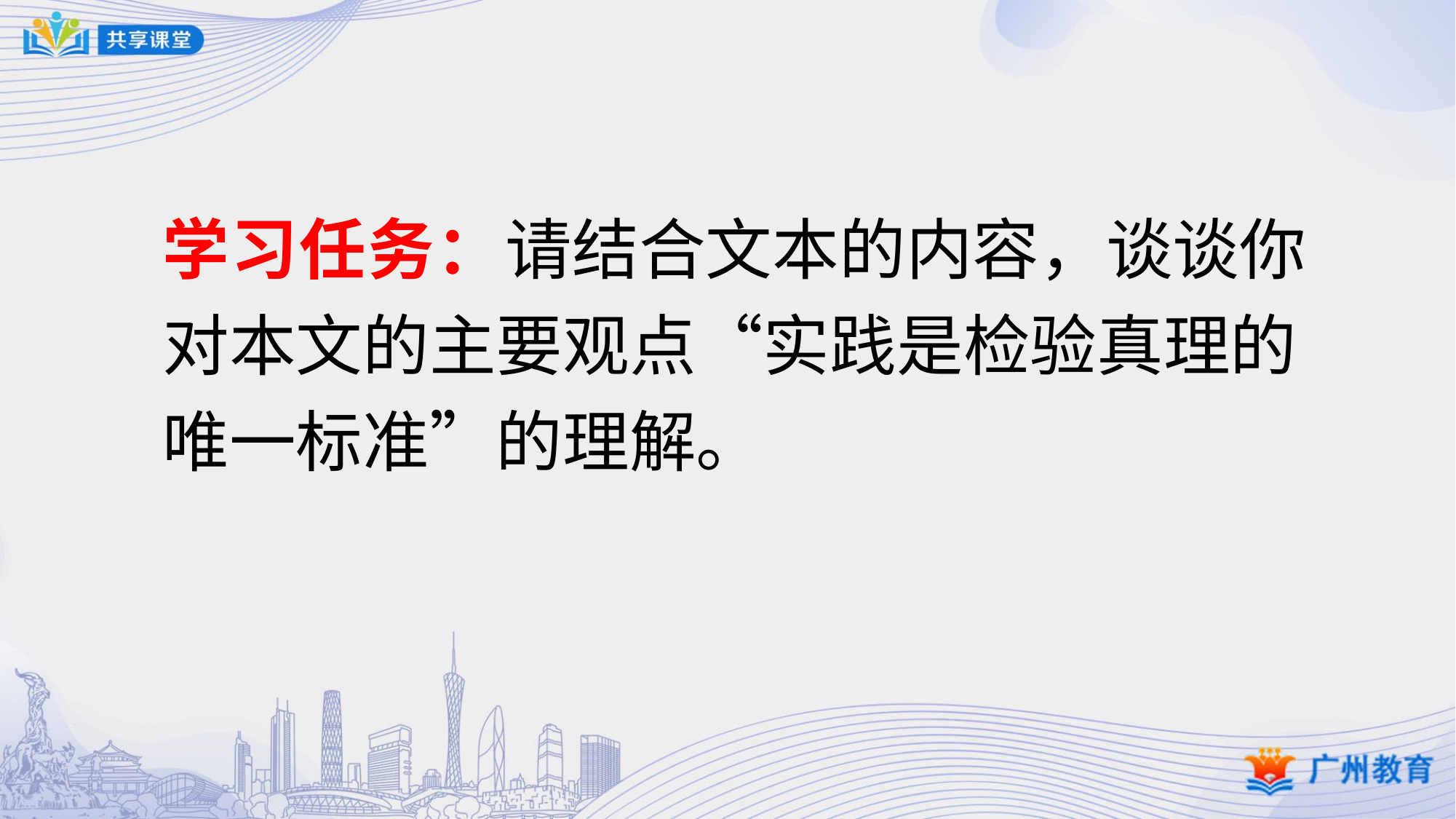

学习任务：请结合文本的内容，谈谈你对本文的主要观点“实践是检验真理的唯一标准”的理解。